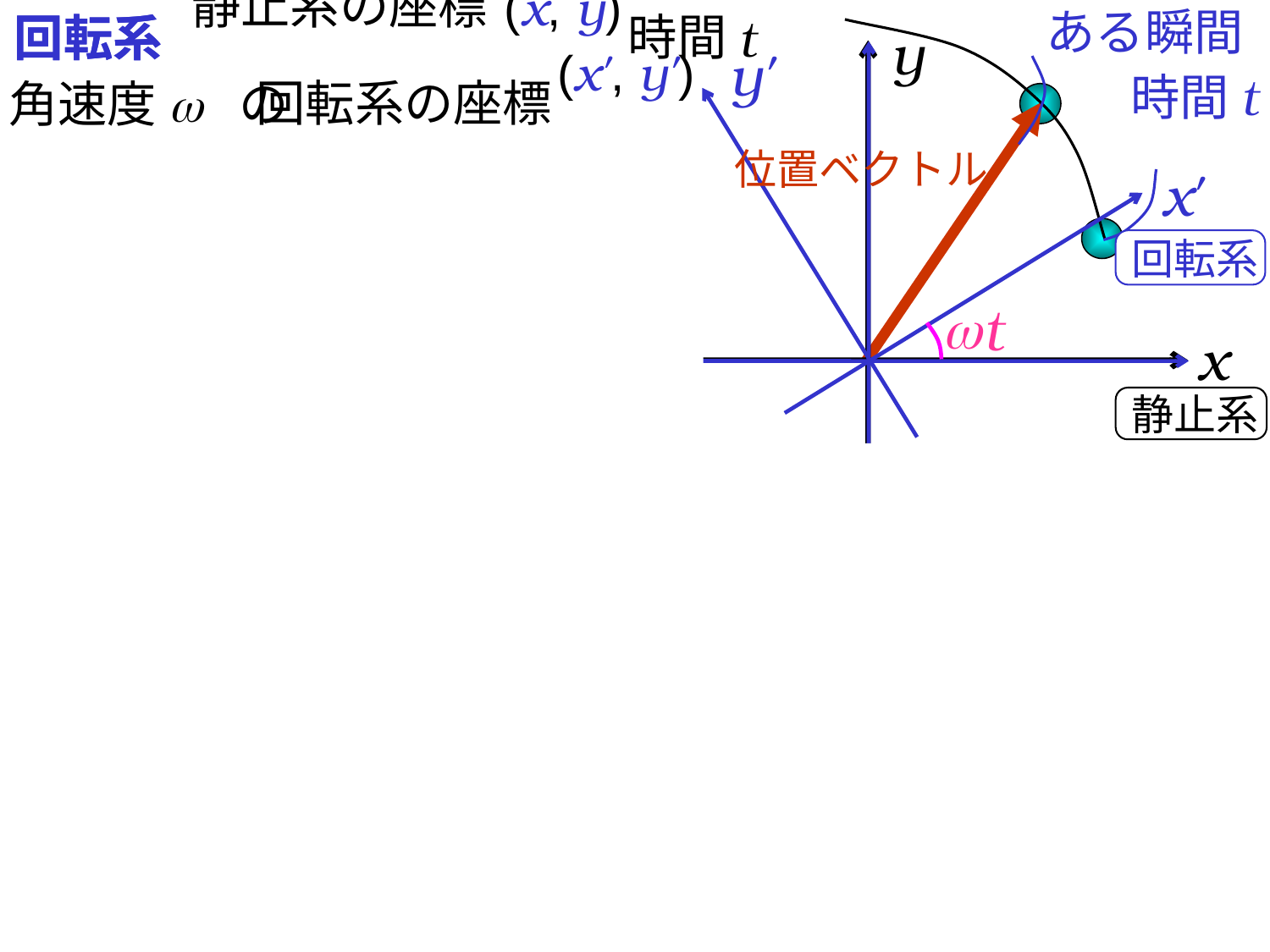

回転系
回転系

ある瞬間
静止系の座標
(x, y)
時間
t
y

x

y'

時間t
(x', y')

回転系の座標
角速度ω の

位置ベクトル
x'

回転系
ω
t

静止系